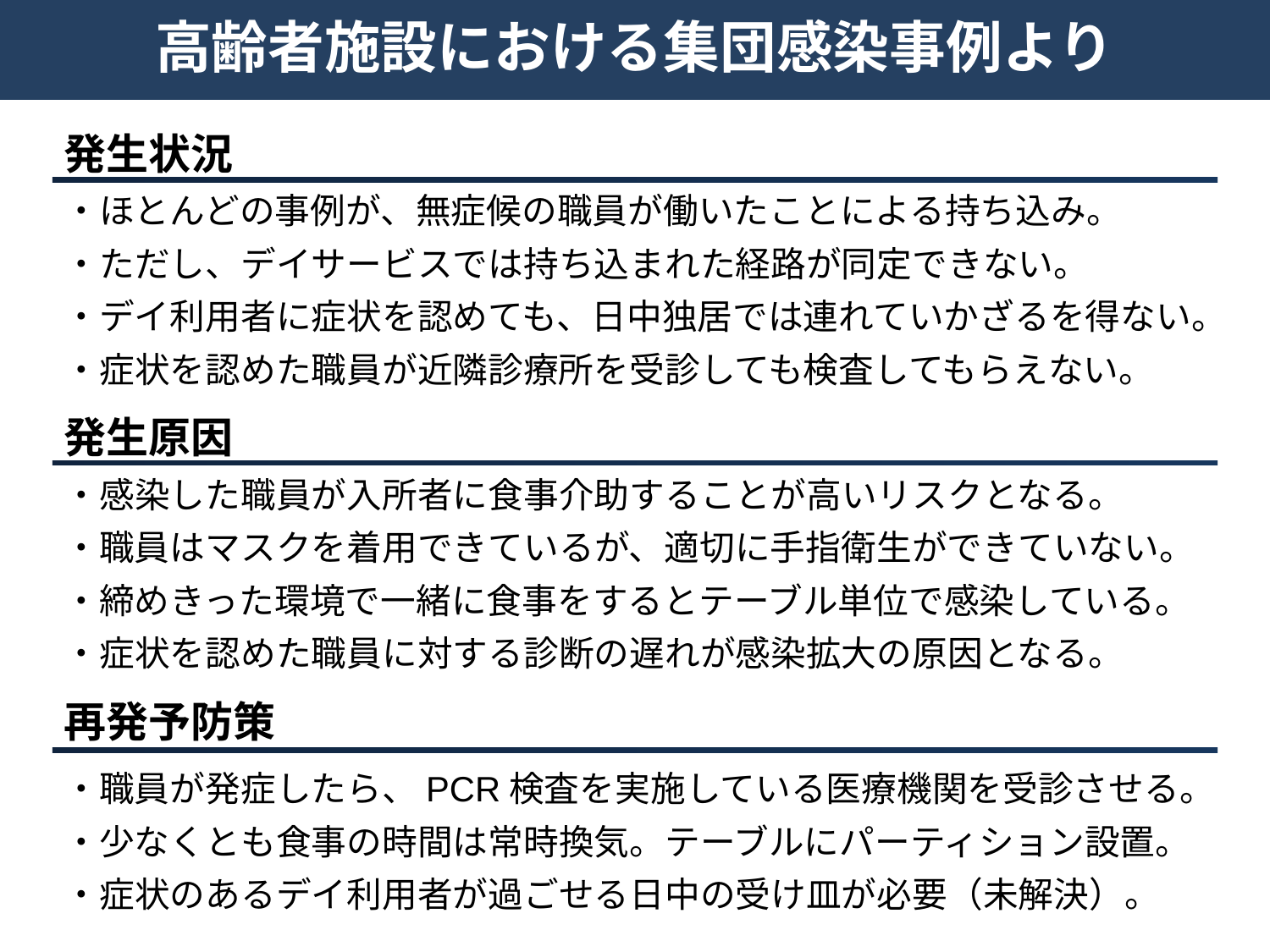

高齢者施設における集団感染事例より
発生状況
・ほとんどの事例が、無症候の職員が働いたことによる持ち込み。
・ただし、デイサービスでは持ち込まれた経路が同定できない。
・デイ利用者に症状を認めても、日中独居では連れていかざるを得ない。
・症状を認めた職員が近隣診療所を受診しても検査してもらえない。
発生原因
・感染した職員が入所者に食事介助することが高いリスクとなる。
・職員はマスクを着用できているが、適切に手指衛生ができていない。
・締めきった環境で一緒に食事をするとテーブル単位で感染している。
・症状を認めた職員に対する診断の遅れが感染拡大の原因となる。
再発予防策
・職員が発症したら、PCR検査を実施している医療機関を受診させる。
・少なくとも食事の時間は常時換気。テーブルにパーティション設置。
・症状のあるデイ利用者が過ごせる日中の受け皿が必要（未解決）。